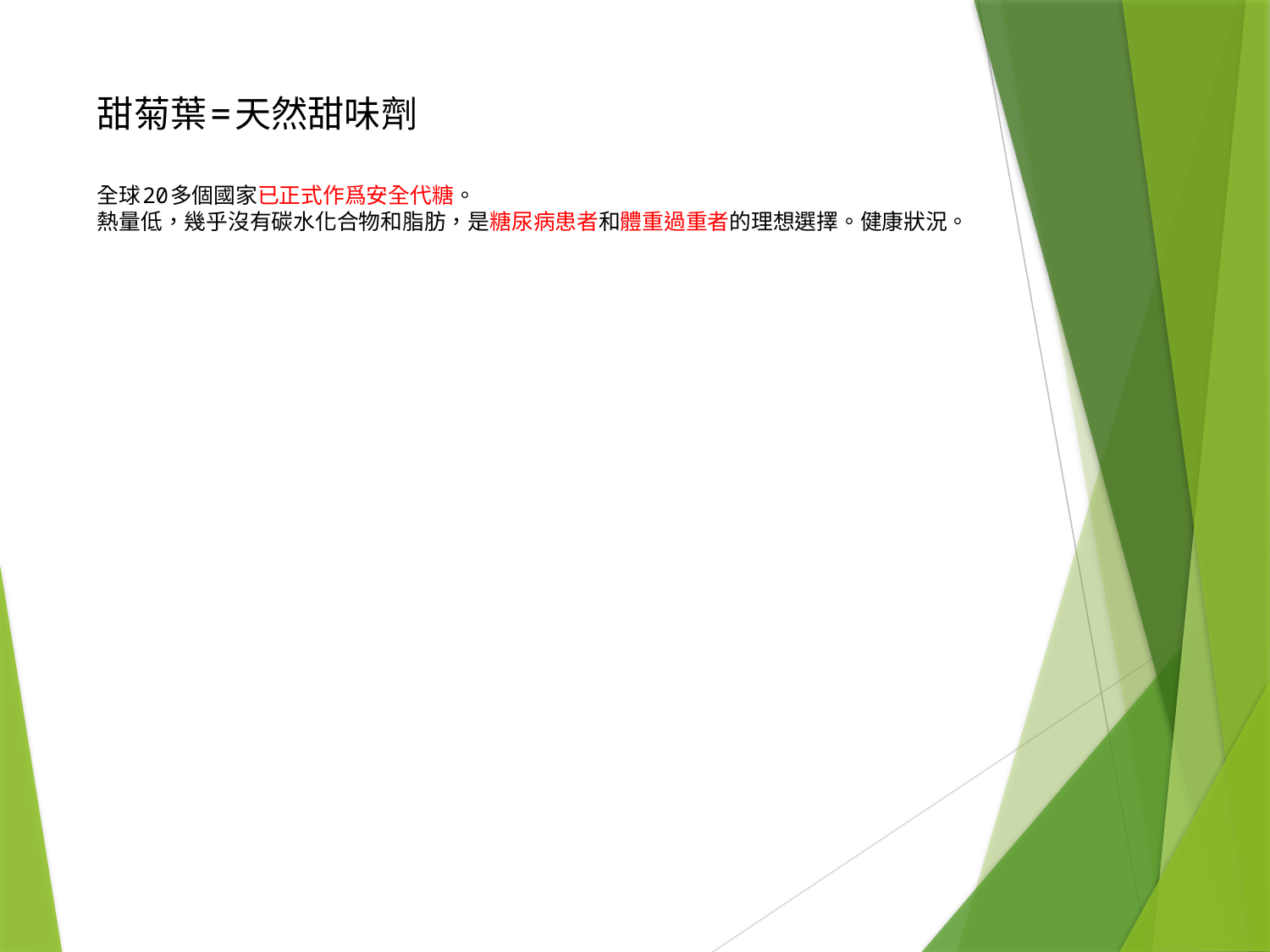

# 甜菊葉=天然甜味劑 全球20多個國家已正式作爲安全代糖。 熱量低，幾乎沒有碳水化合物和脂肪，是糖尿病患者和體重過重者的理想選擇。健康狀況。